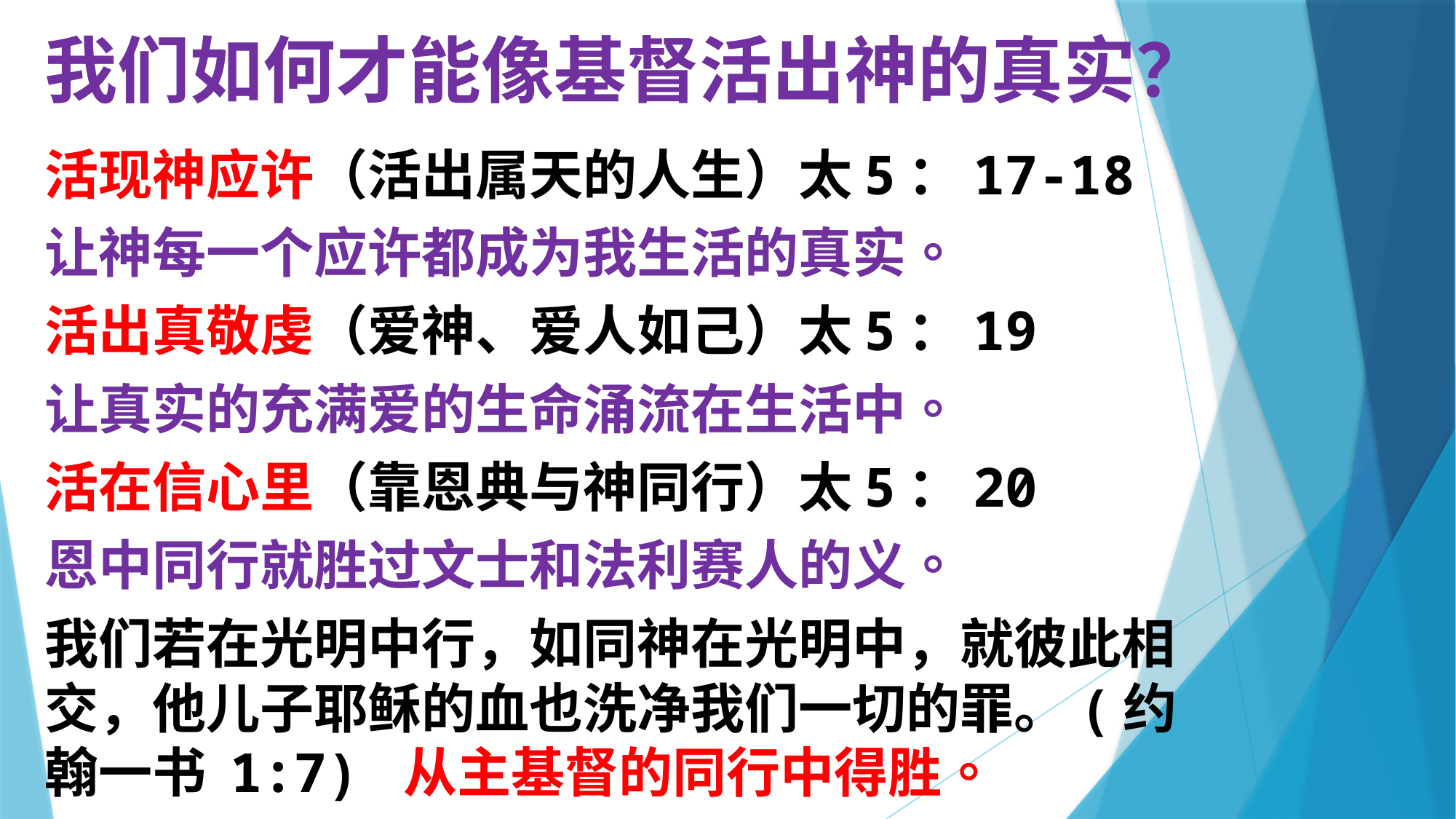

# 我们如何才能像基督活出神的真实？
活现神应许（活出属天的人生）太5：17-18
让神每一个应许都成为我生活的真实。
活出真敬虔（爱神、爱人如己）太5：19
让真实的充满爱的生命涌流在生活中。
活在信心里（靠恩典与神同行）太5：20
恩中同行就胜过文士和法利赛人的义。
我们若在光明中行，如同神在光明中，就彼此相交，他儿子耶稣的血也洗净我们一切的罪。(约翰一书 1:7) 从主基督的同行中得胜。